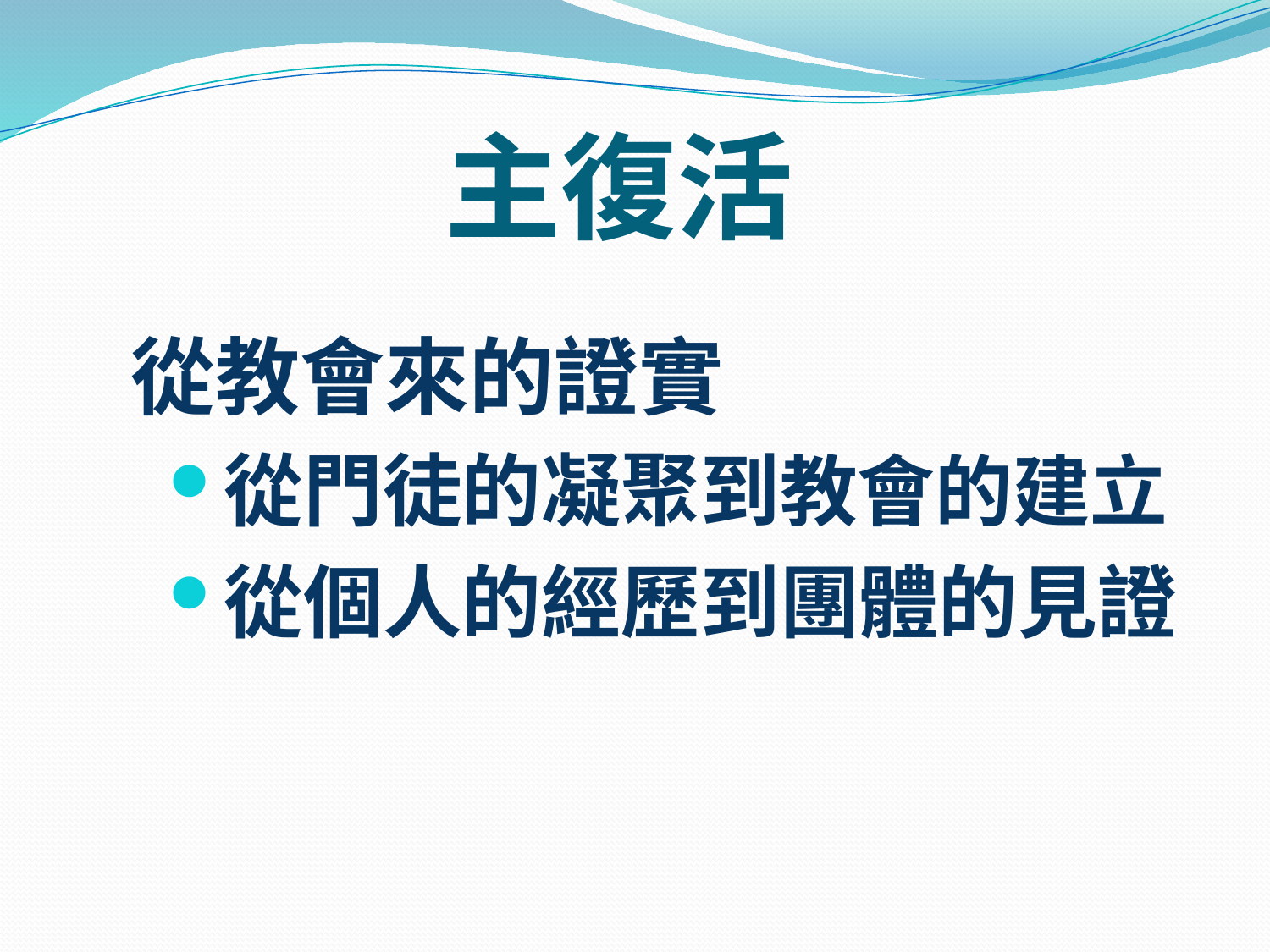

# 主復活
從教會來的證實
從門徒的凝聚到教會的建立
從個人的經歷到團體的見證